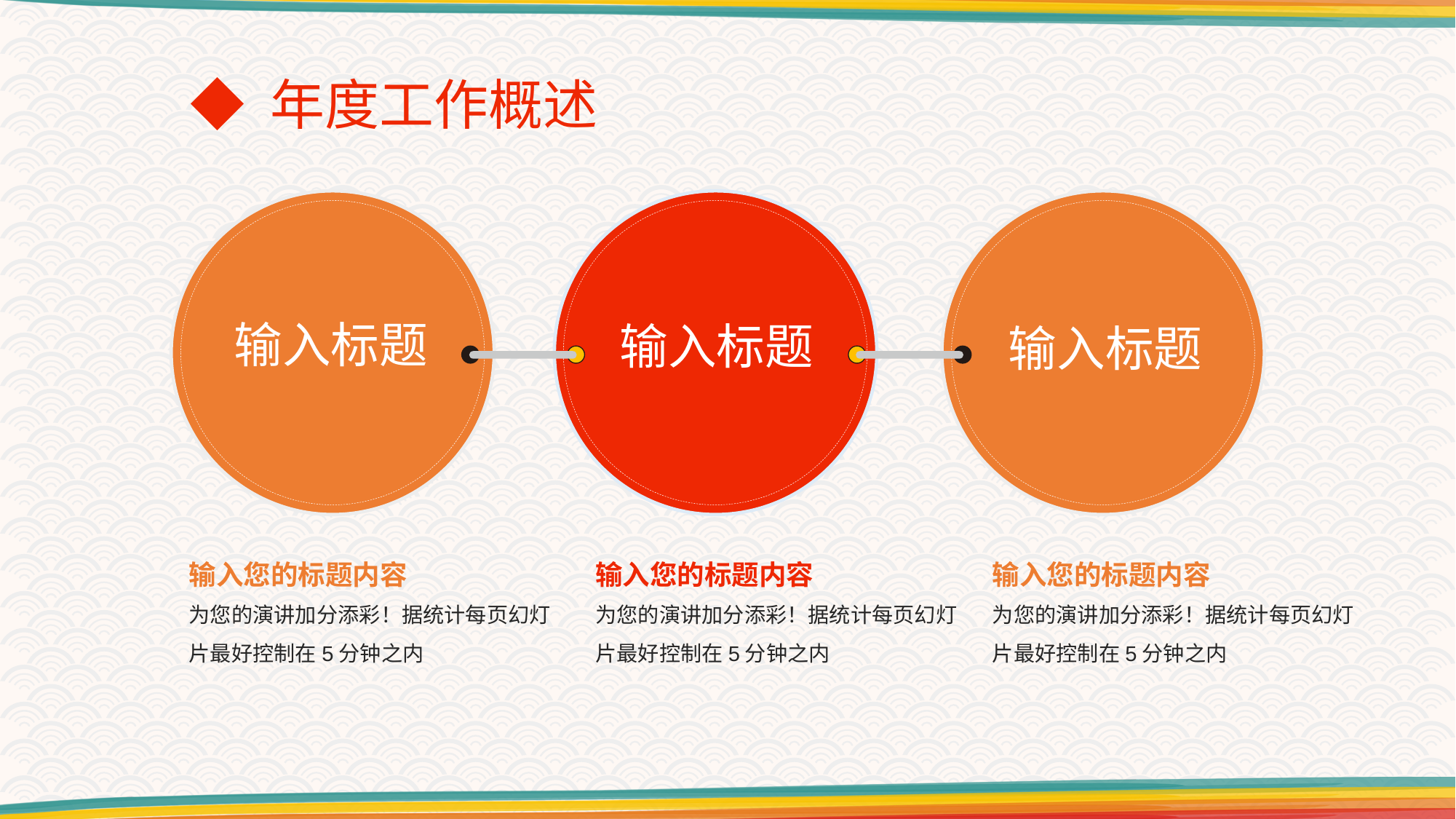

◆ 年度工作概述

输入标题

输入标题

输入标题

输入您的标题内容
输入您的标题内容
输入您的标题内容
为您的演讲加分添彩！据统计每页幻灯片最好控制在5分钟之内
为您的演讲加分添彩！据统计每页幻灯片最好控制在5分钟之内
为您的演讲加分添彩！据统计每页幻灯片最好控制在5分钟之内